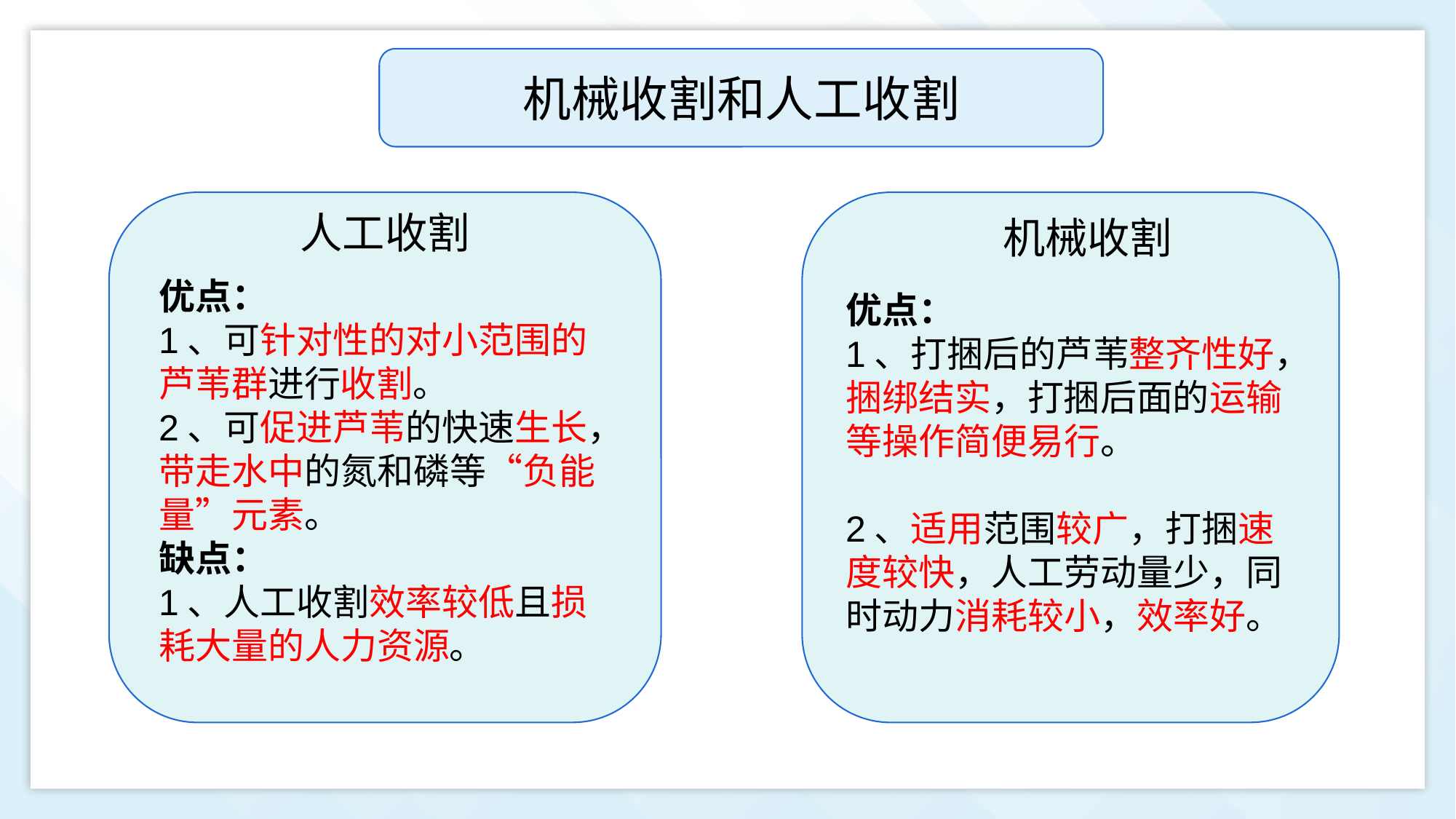

机械收割和人工收割

人工收割
机械收割
优点：
1、可针对性的对小范围的芦苇群进行收割。
2、可促进芦苇的快速生长，带走水中的氮和磷等“负能量”元素。
缺点：
1、人工收割效率较低且损耗大量的人力资源。

优点：
1、打捆后的芦苇整齐性好，捆绑结实，打捆后面的运输等操作简便易行。

2、适用范围较广，打捆速度较快，人工劳动量少，同时动力消耗较小，效率好。